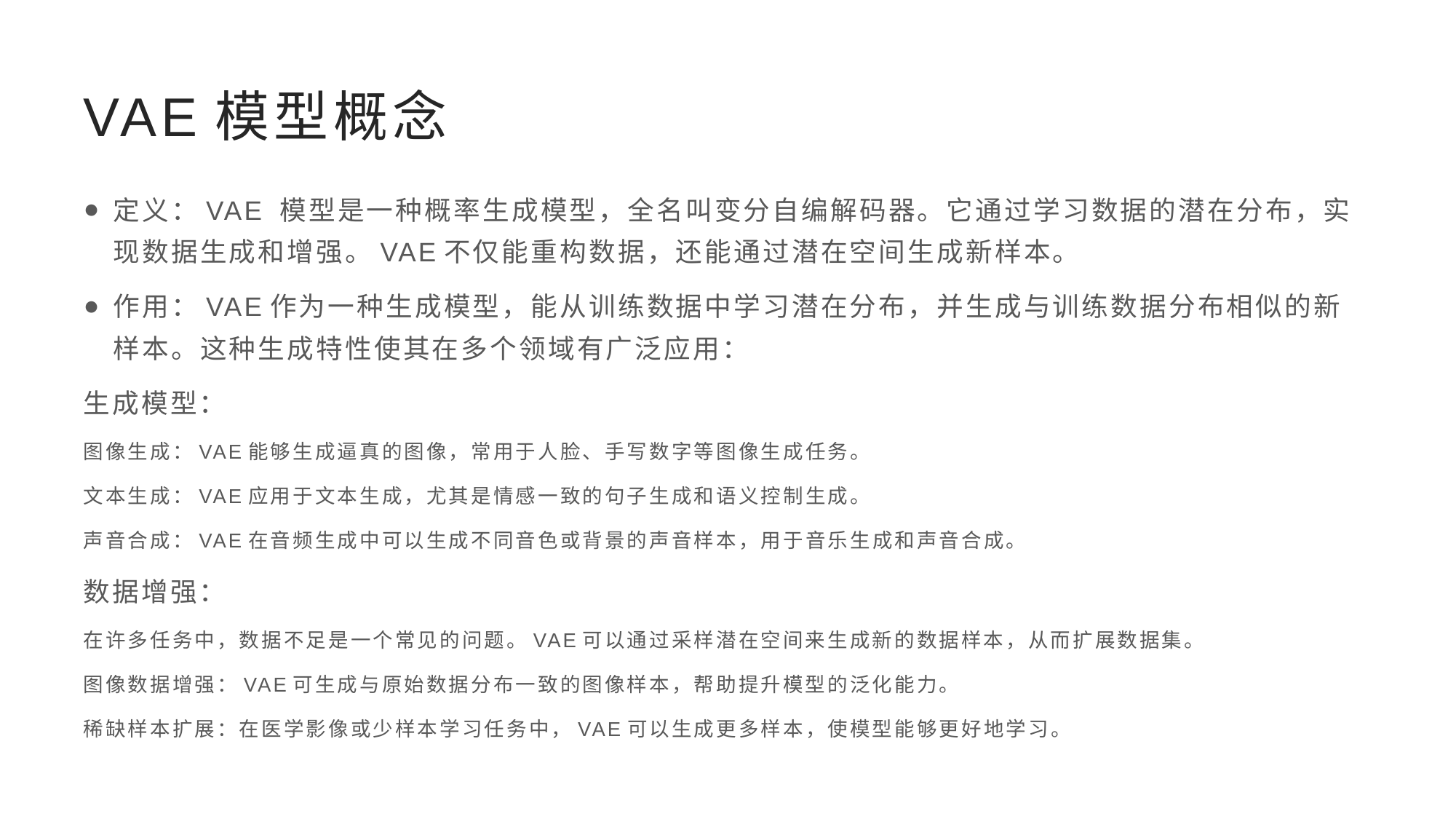

# VAE模型概念
定义：VAE 模型是一种概率生成模型，全名叫变分自编解码器。它通过学习数据的潜在分布，实现数据生成和增强。VAE不仅能重构数据，还能通过潜在空间生成新样本。
作用：VAE作为一种生成模型，能从训练数据中学习潜在分布，并生成与训练数据分布相似的新样本。这种生成特性使其在多个领域有广泛应用：
生成模型：
图像生成：VAE能够生成逼真的图像，常用于人脸、手写数字等图像生成任务。
文本生成：VAE应用于文本生成，尤其是情感一致的句子生成和语义控制生成。
声音合成：VAE在音频生成中可以生成不同音色或背景的声音样本，用于音乐生成和声音合成。
数据增强：
在许多任务中，数据不足是一个常见的问题。VAE可以通过采样潜在空间来生成新的数据样本，从而扩展数据集。
图像数据增强：VAE可生成与原始数据分布一致的图像样本，帮助提升模型的泛化能力。
稀缺样本扩展：在医学影像或少样本学习任务中，VAE可以生成更多样本，使模型能够更好地学习。